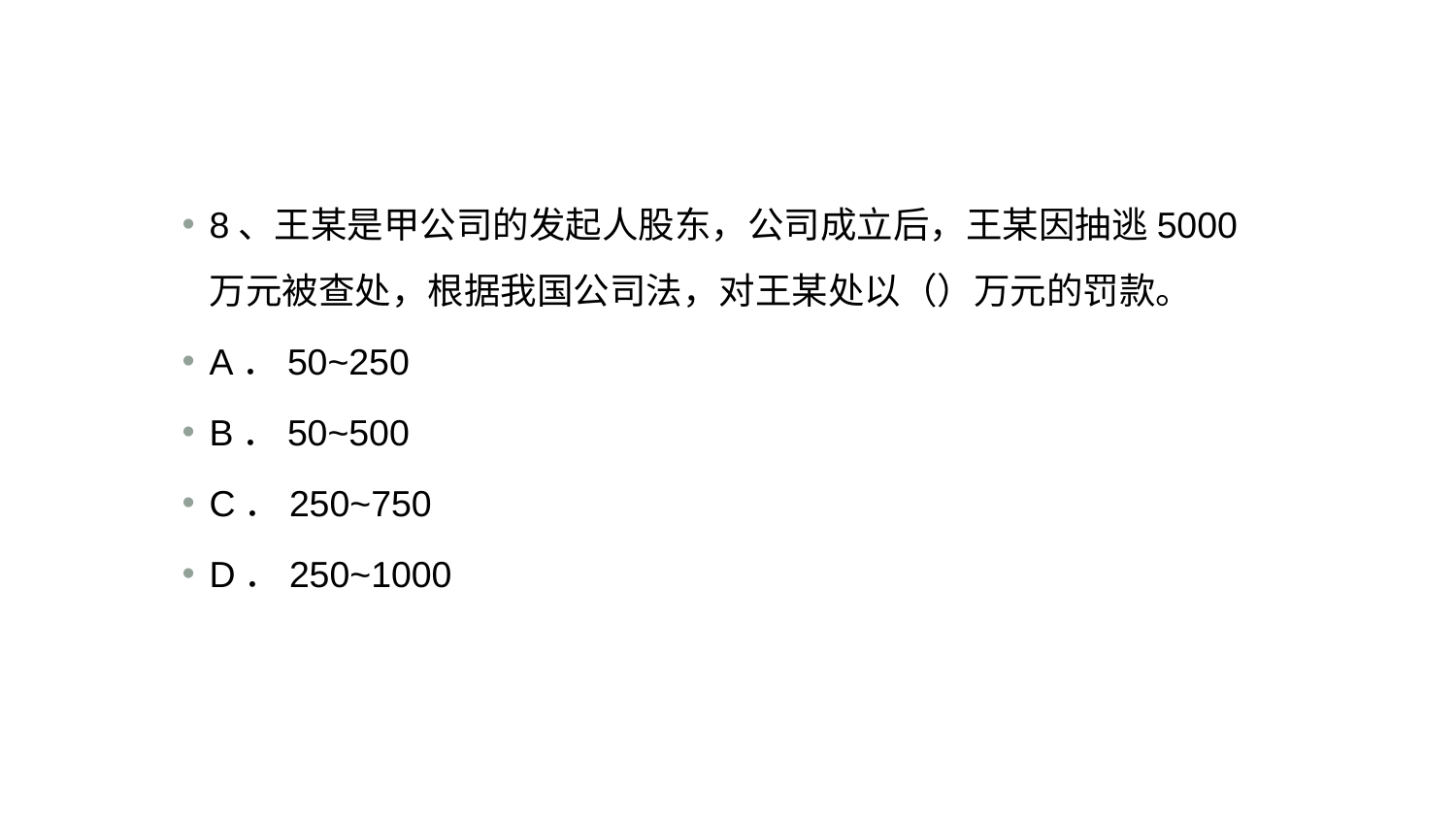

#
8、王某是甲公司的发起人股东，公司成立后，王某因抽逃5000万元被查处，根据我国公司法，对王某处以（）万元的罚款。
A．50~250
B．50~500
C．250~750
D．250~1000